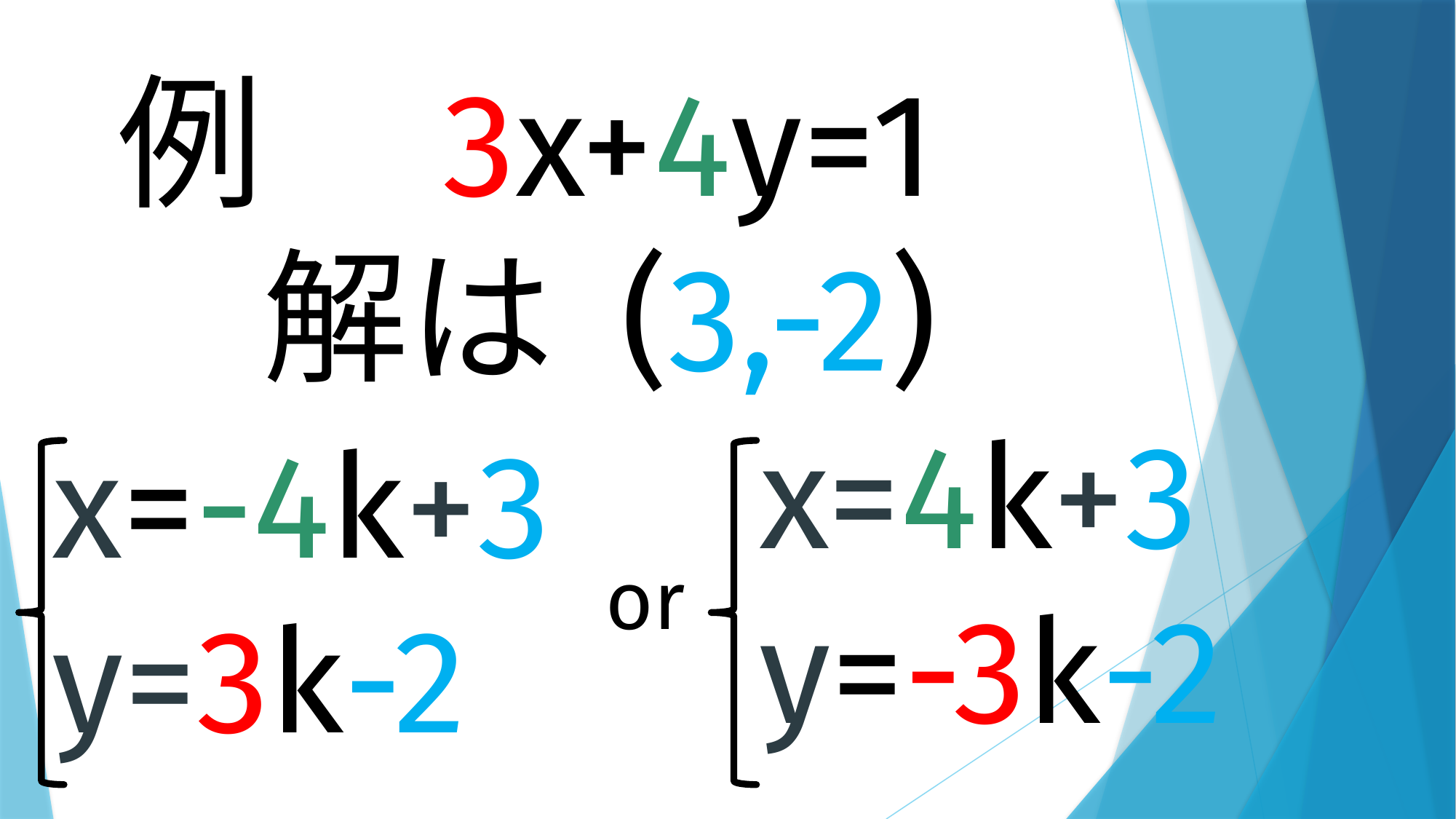

例　3x+4y=1
　解は (3,-2)

x=4k+3
y=-3k-2
x=-4k+3
y=3k-2

or